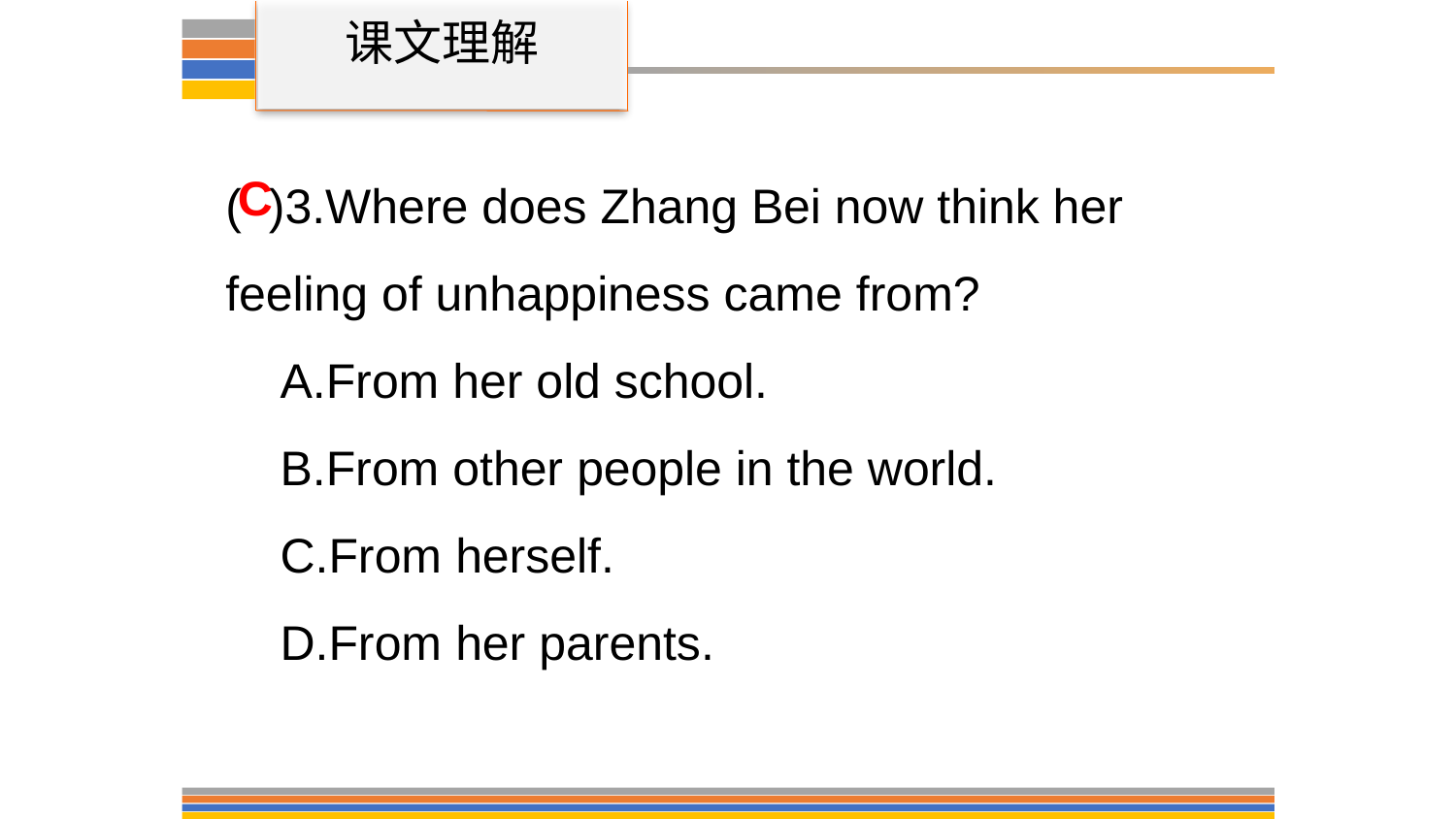

课文理解

(  )3.Where does Zhang Bei now think her feeling of unhappiness came from?
A.From her old school.
B.From other people in the world.
C.From herself.
D.From her parents.
C